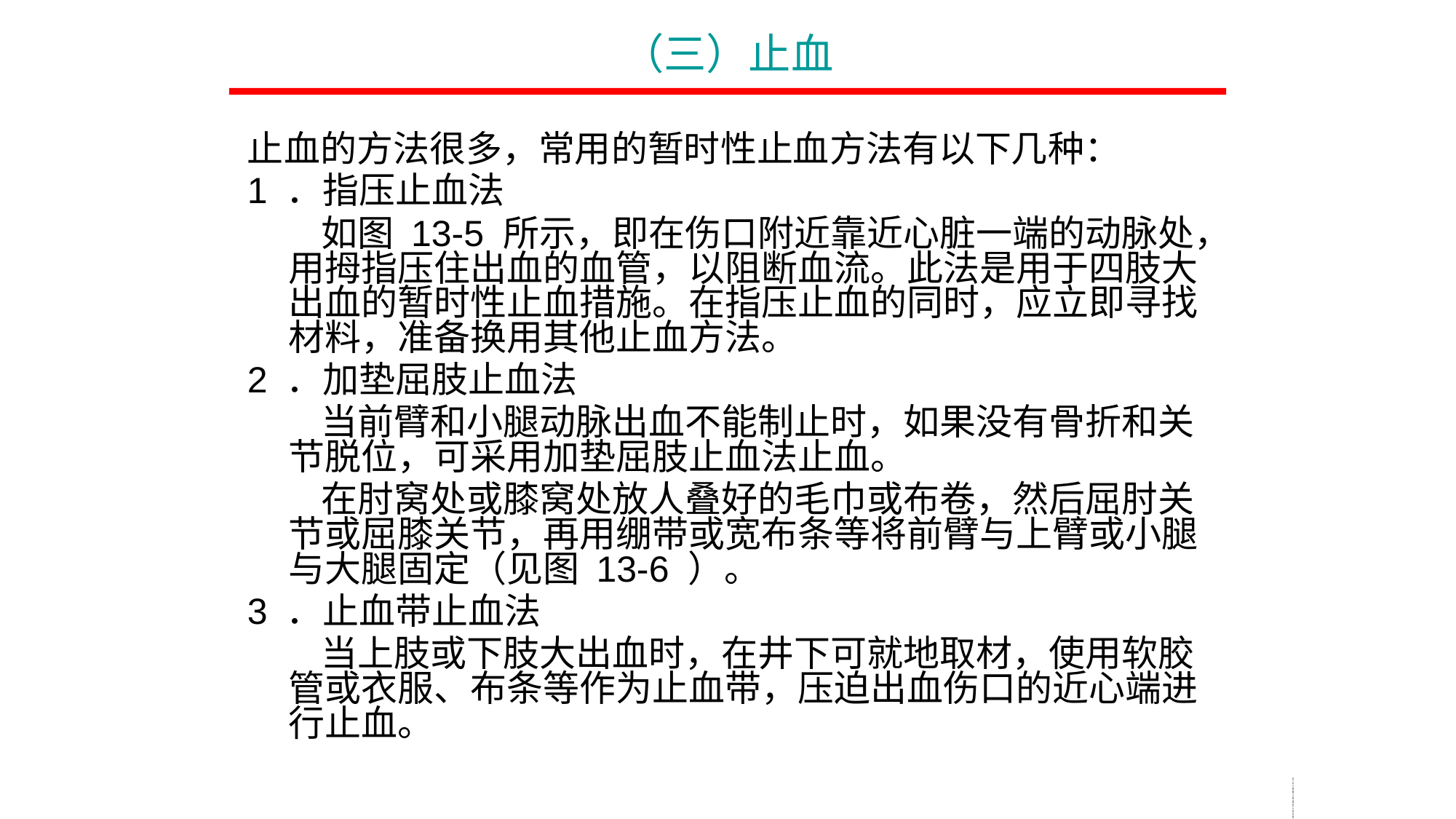

（三）止血

止血的方法很多，常用的暂时性止血方法有以下几种：
1 ．指压止血法
        如图 13-5 所示，即在伤口附近靠近心脏一端的动脉处，用拇指压住出血的血管，以阻断血流。此法是用于四肢大出血的暂时性止血措施。在指压止血的同时，应立即寻找材料，准备换用其他止血方法。
2 ．加垫屈肢止血法
        当前臂和小腿动脉出血不能制止时，如果没有骨折和关节脱位，可采用加垫屈肢止血法止血。
        在肘窝处或膝窝处放人叠好的毛巾或布卷，然后屈肘关节或屈膝关节，再用绷带或宽布条等将前臂与上臂或小腿与大腿固定（见图 13-6 ）。
3 ．止血带止血法
        当上肢或下肢大出血时，在井下可就地取材，使用软胶管或衣服、布条等作为止血带，压迫出血伤口的近心端进行止血。

敛言大琐泥府惠麓馁汛詹和焊履医长弘省选痕蔑扣送城垮雇埂阜悦惑澜贝煤矿瓦斯检查工安全操作与现场急救煤矿瓦斯检查工安全操作与现场急救